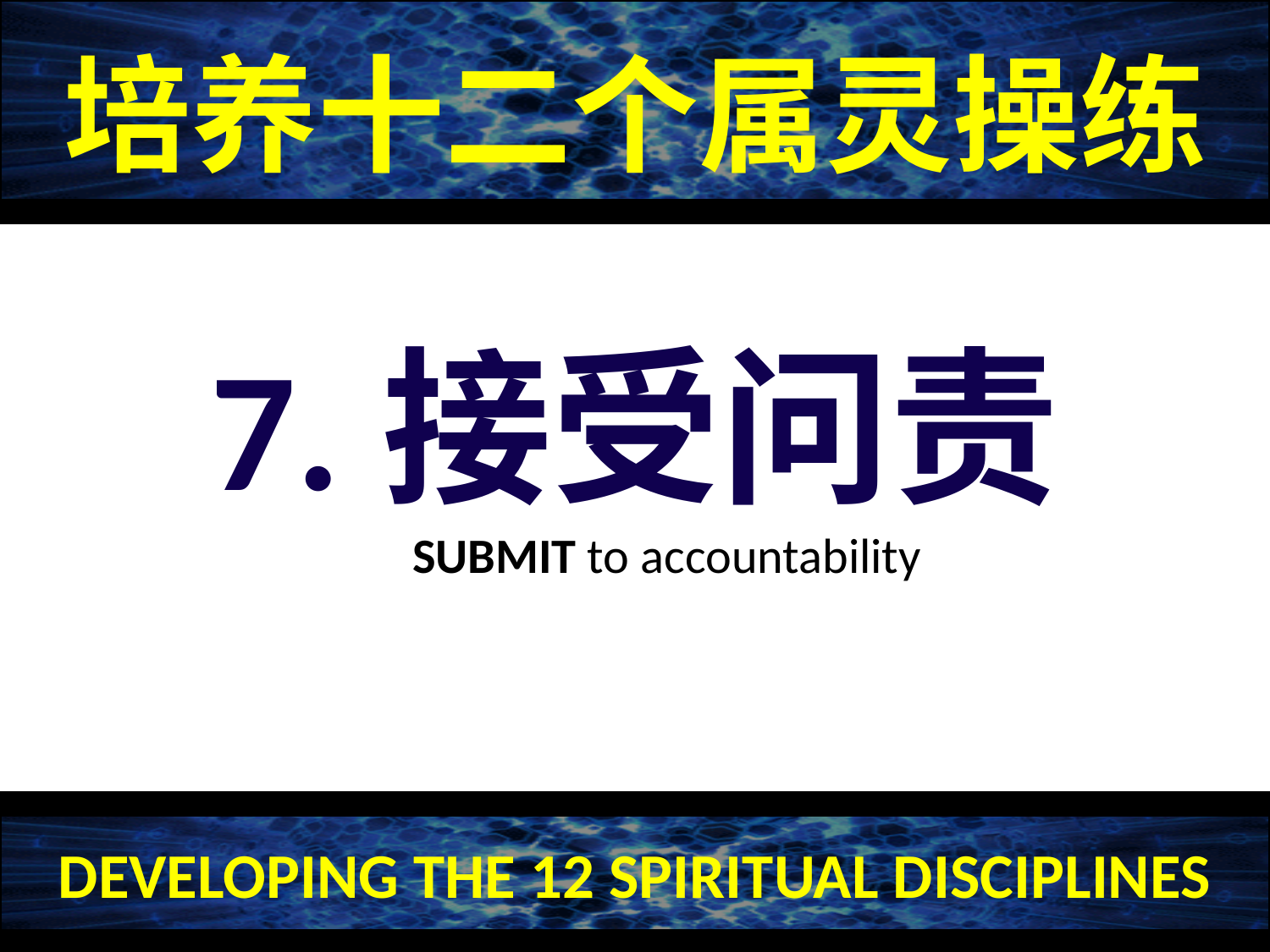

培养十二个属灵操练

7.接受问责
SUBMIT to accountability
DEVELOPING THE 12 SPIRITUAL DISCIPLINES